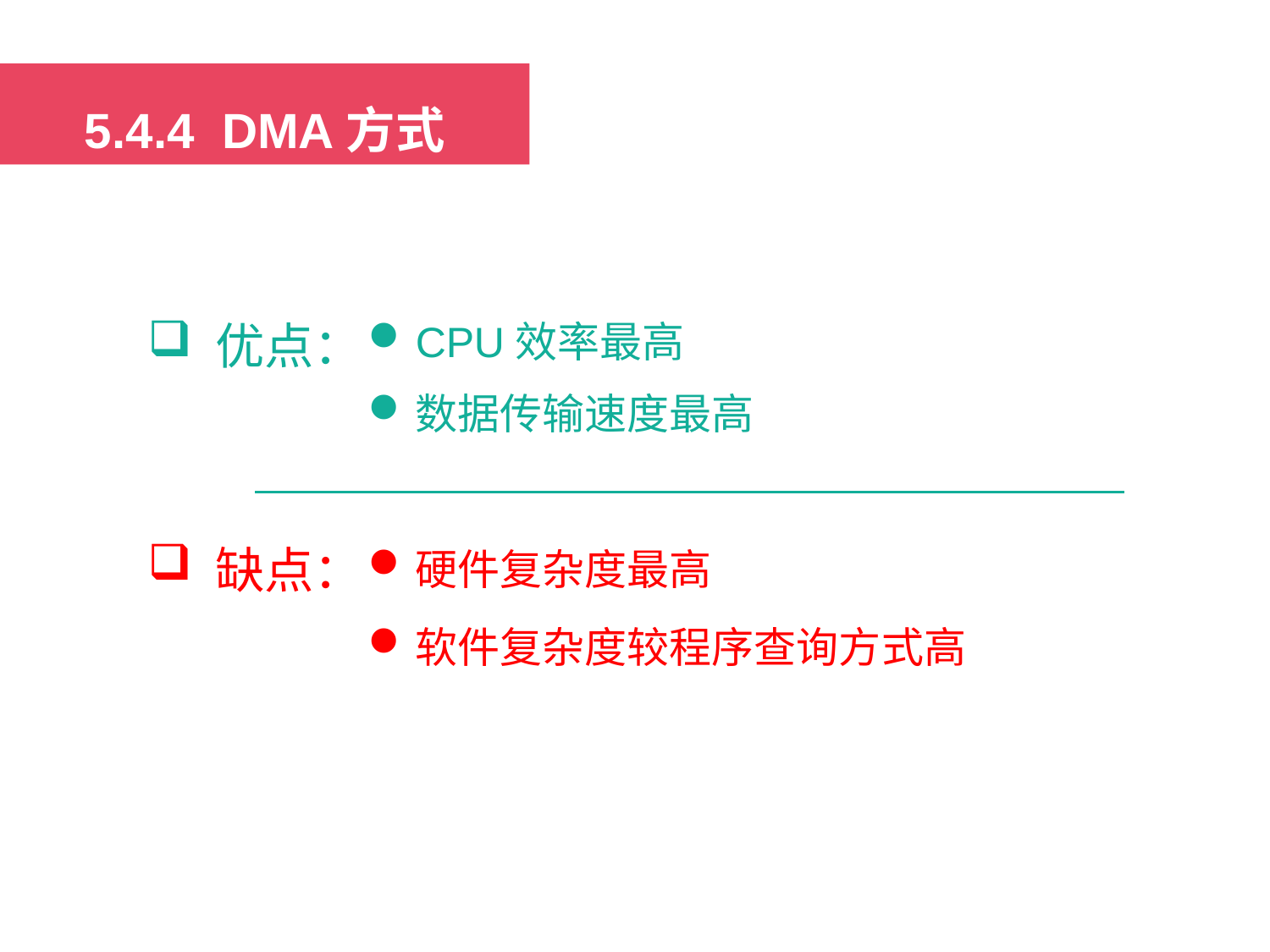

5.4.2  程序中断方式
5.4.4  DMA方式
 优点：
CPU效率最高
数据传输速度最高

 缺点：
硬件复杂度最高
软件复杂度较程序查询方式高